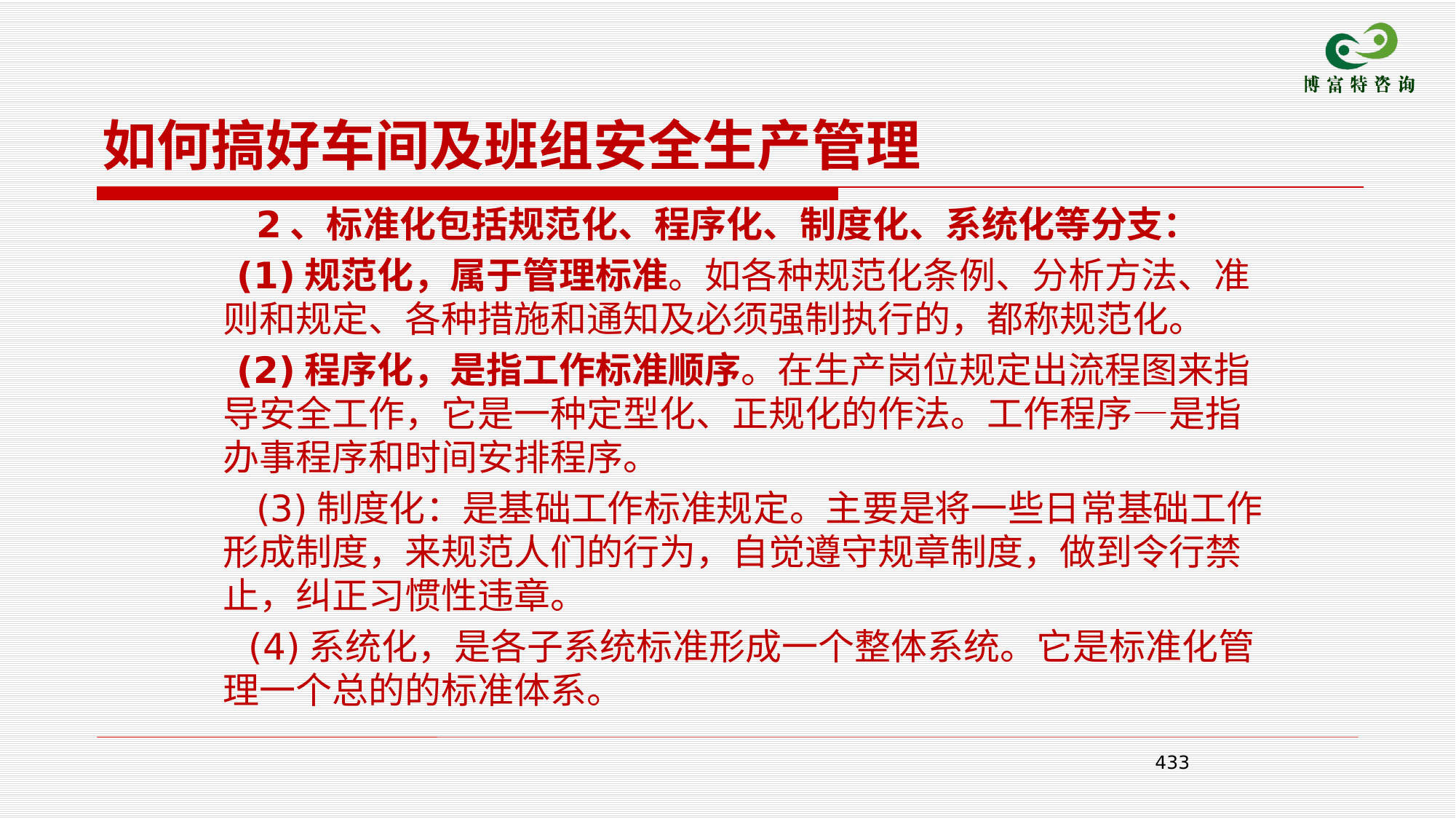

如何搞好车间及班组安全生产管理
       2、标准化包括规范化、程序化、制度化、系统化等分支：
      (1)规范化，属于管理标准。如各种规范化条例、分析方法、准则和规定、各种措施和通知及必须强制执行的，都称规范化。
      (2)程序化，是指工作标准顺序。在生产岗位规定出流程图来指导安全工作，它是一种定型化、正规化的作法。工作程序—是指办事程序和时间安排程序。
       (3)制度化：是基础工作标准规定。主要是将一些日常基础工作形成制度，来规范人们的行为，自觉遵守规章制度，做到令行禁止，纠正习惯性违章。
       (4)系统化，是各子系统标准形成一个整体系统。它是标准化管理一个总的的标准体系。

433